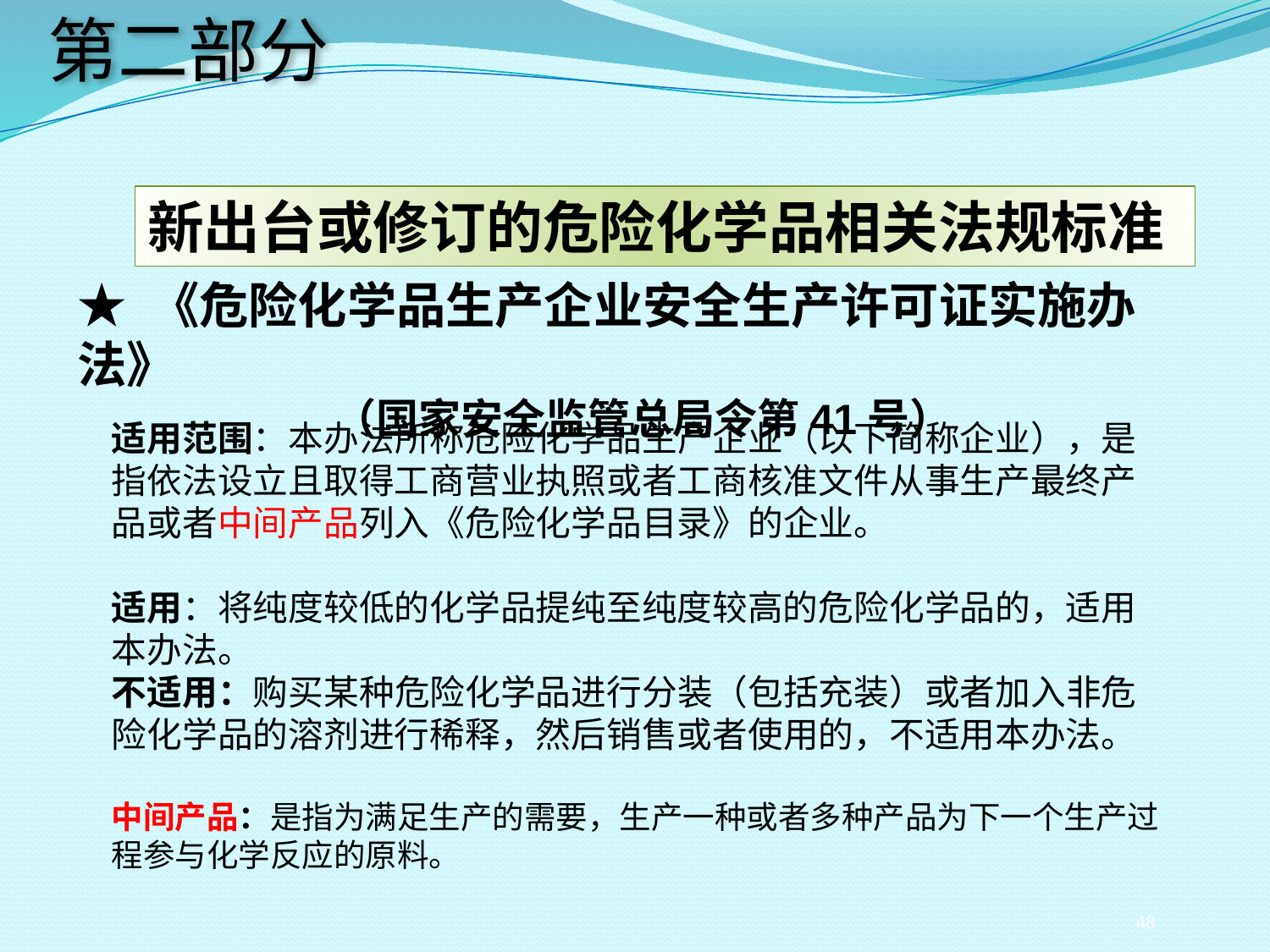

第二部分
新出台或修订的危险化学品相关法规标准
★ 《危险化学品生产企业安全生产许可证实施办法》
（国家安全监管总局令第41号）
适用范围：本办法所称危险化学品生产企业（以下简称企业），是指依法设立且取得工商营业执照或者工商核准文件从事生产最终产品或者中间产品列入《危险化学品目录》的企业。

适用：将纯度较低的化学品提纯至纯度较高的危险化学品的，适用本办法。
不适用：购买某种危险化学品进行分装（包括充装）或者加入非危险化学品的溶剂进行稀释，然后销售或者使用的，不适用本办法。

中间产品：是指为满足生产的需要，生产一种或者多种产品为下一个生产过程参与化学反应的原料。

48